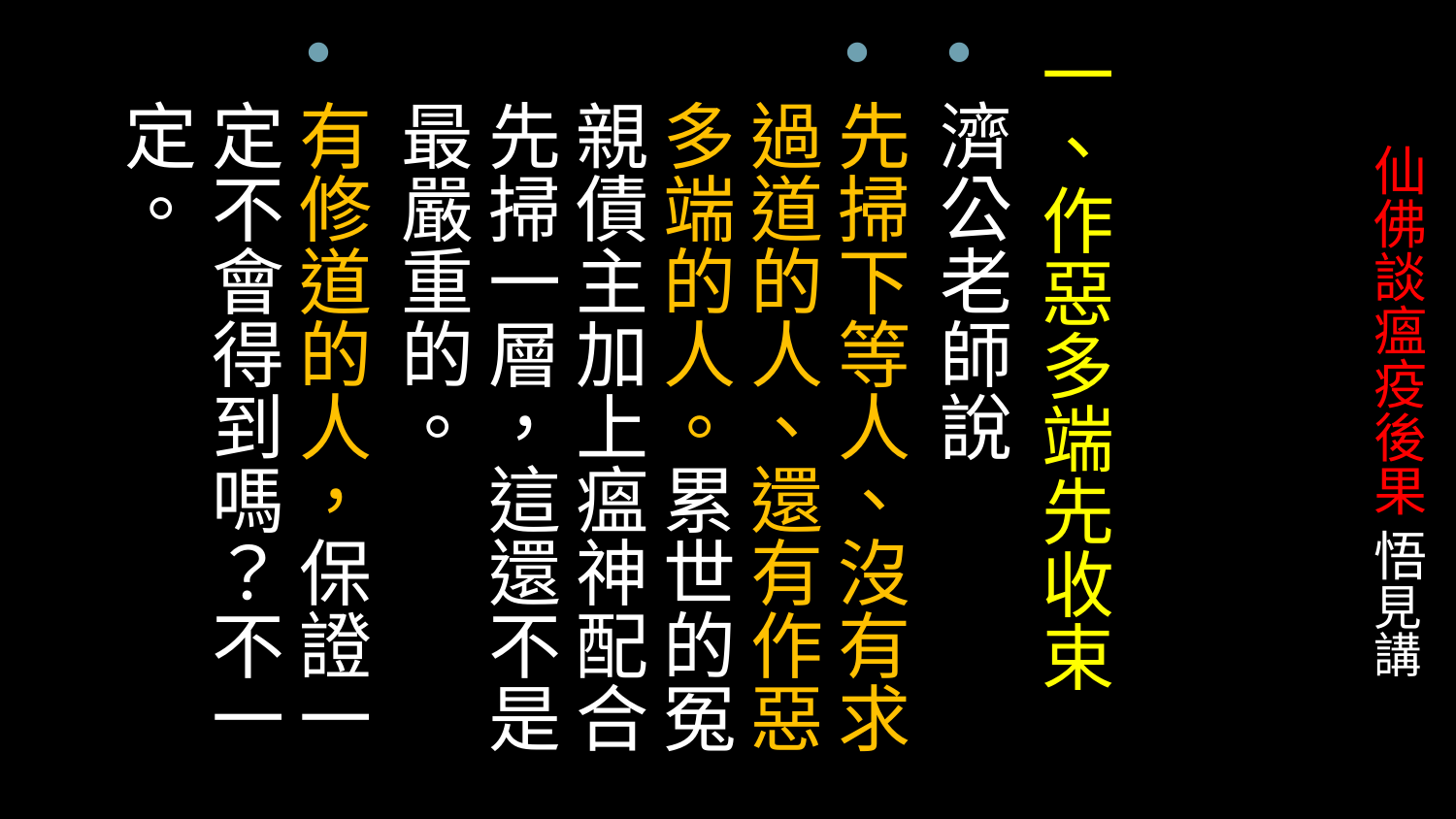

一、作惡多端先收束
濟公老師說
先掃下等人、沒有求過道的人、還有作惡多端的人。累世的冤親債主加上瘟神配合先掃一層，這還不是最嚴重的。
有修道的人，保證一定不會得到嗎？不一定。

# 仙佛談瘟疫後果 悟見講